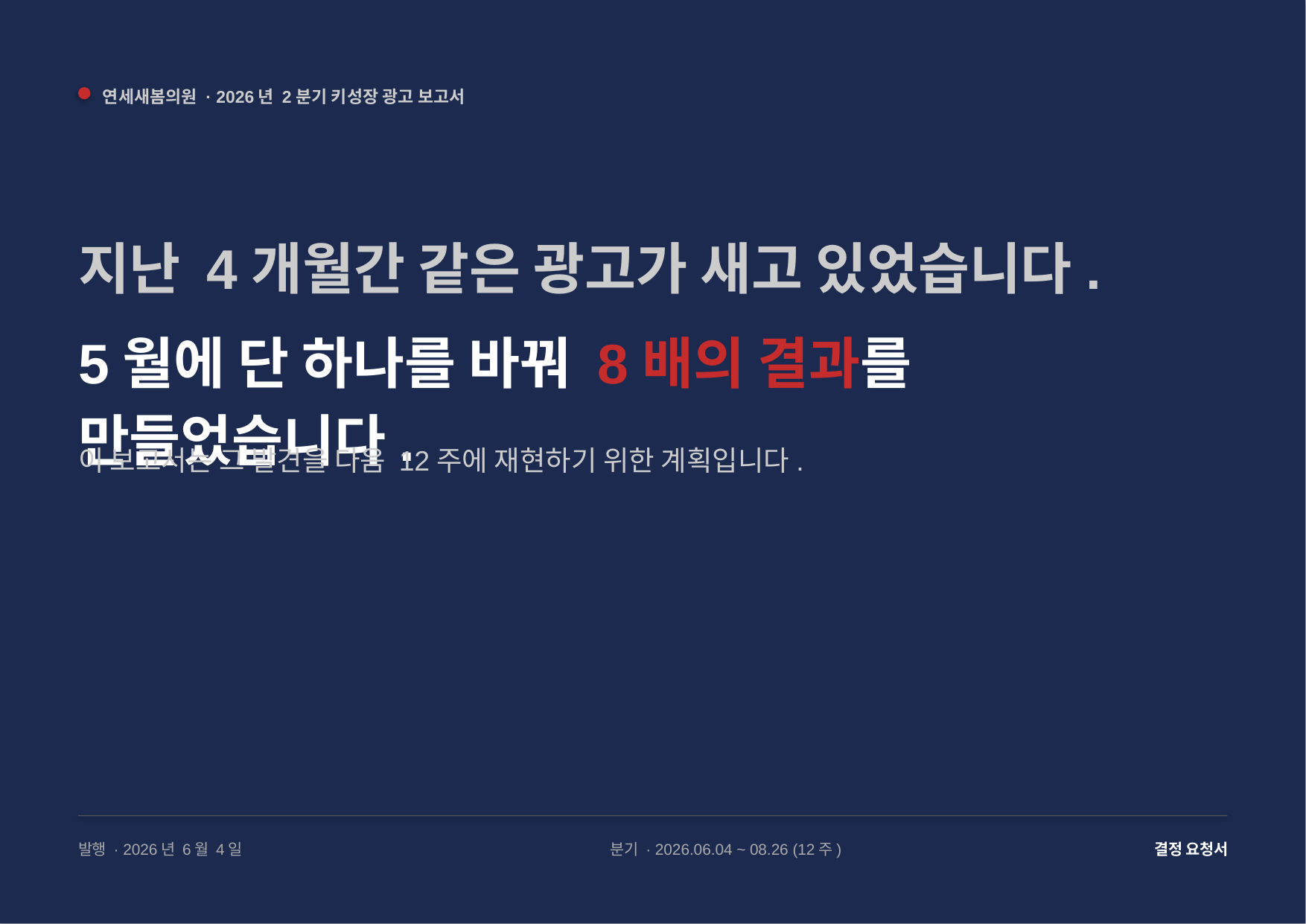

연세새봄의원 · 2026년 2분기 키성장 광고 보고서

지난 4개월간 같은 광고가 새고 있었습니다.
5월에 단 하나를 바꿔 8배의 결과를 만들었습니다.
이 보고서는 그 발견을 다음 12주에 재현하기 위한 계획입니다.

발행 · 2026년 6월 4일
분기 · 2026.06.04 ~ 08.26 (12주)
결정 요청서